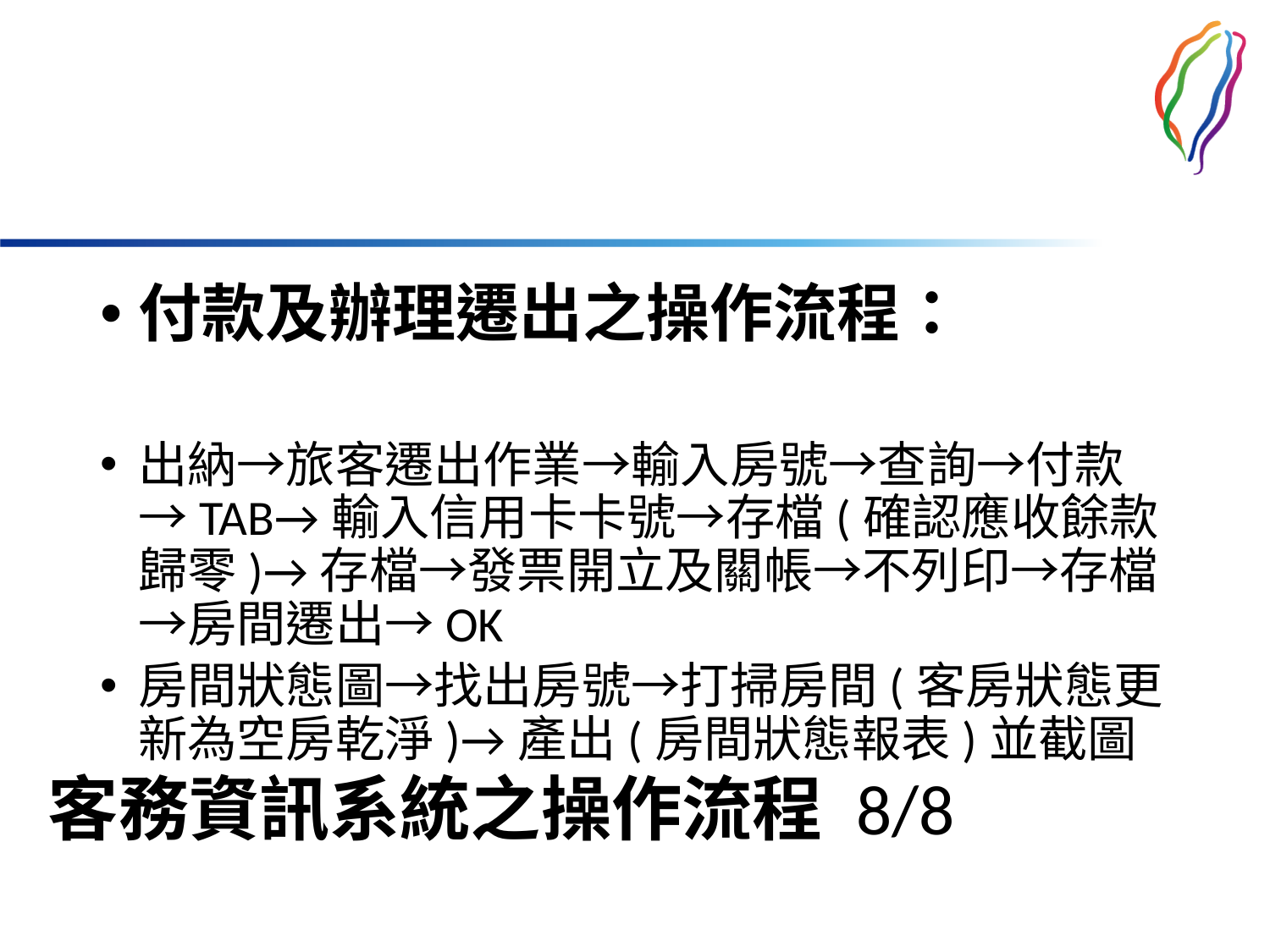

付款及辦理遷出之操作流程：

出納→旅客遷出作業→輸入房號→查詢→付款→TAB→輸入信用卡卡號→存檔(確認應收餘款歸零)→存檔→發票開立及關帳→不列印→存檔→房間遷出→OK
房間狀態圖→找出房號→打掃房間(客房狀態更新為空房乾淨)→產出(房間狀態報表)並截圖

# 客務資訊系統之操作流程 8/8